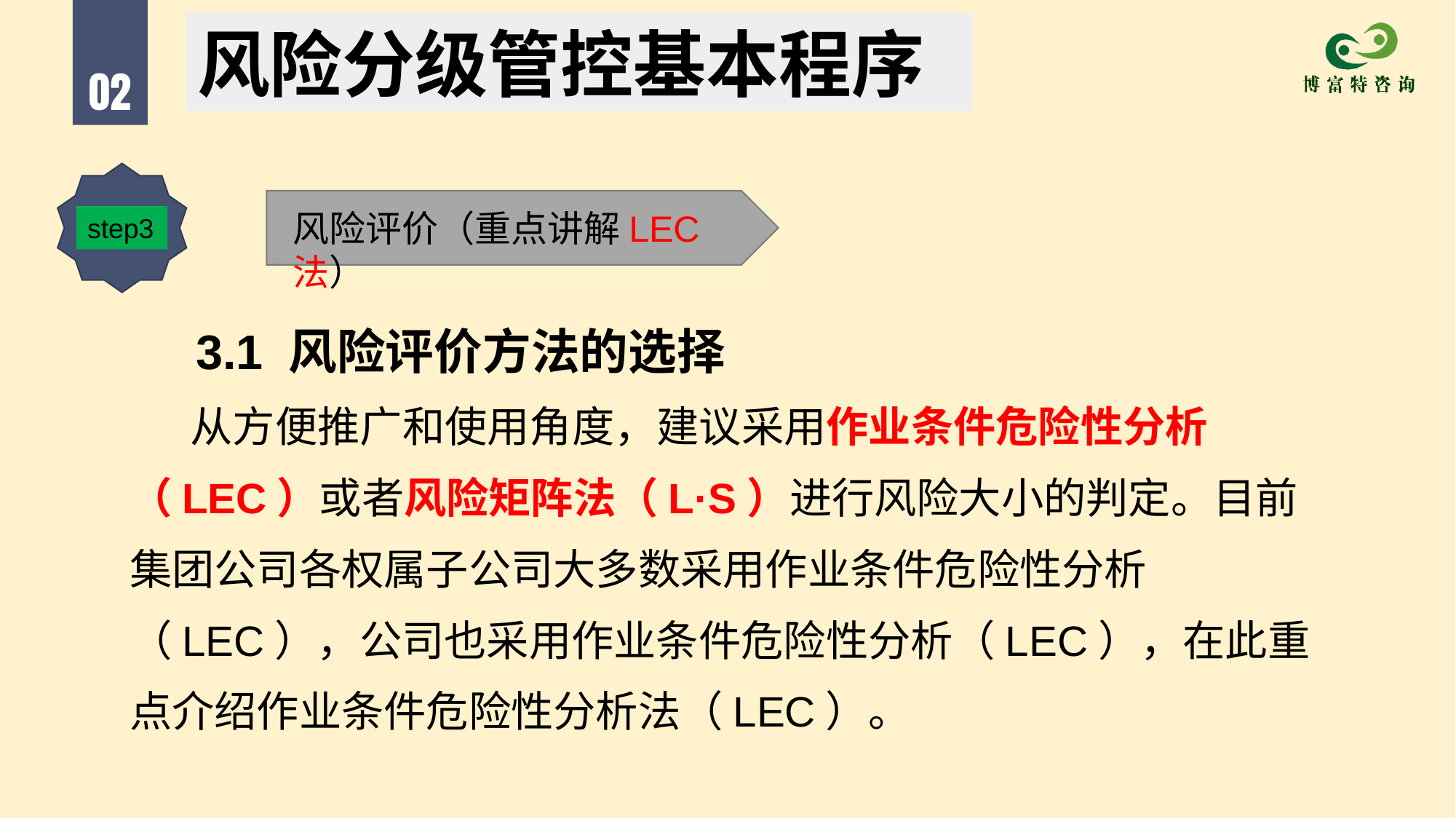

风险分级管控基本程序
02

风险评价（重点讲解LEC法）
step3
  3.1 风险评价方法的选择
 从方便推广和使用角度，建议采用作业条件危险性分析（LEC）或者风险矩阵法（L·S）进行风险大小的判定。目前集团公司各权属子公司大多数采用作业条件危险性分析（LEC），公司也采用作业条件危险性分析（LEC），在此重点介绍作业条件危险性分析法（LEC）。